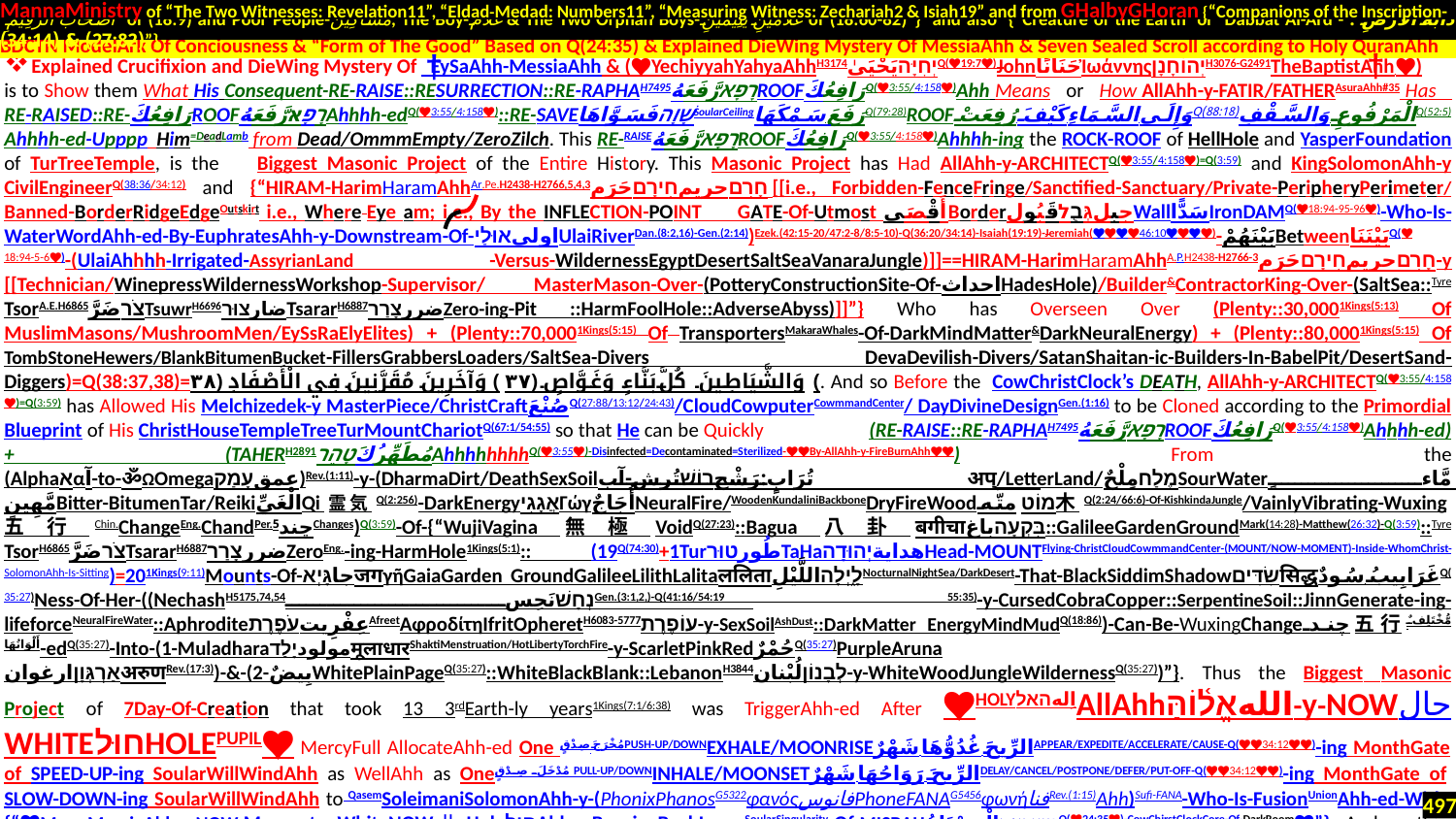

MannaMinistry of “The Two Witnesses: Revelation11”, “Eldad-Medad: Numbers11”, “Measuring Witness: Zechariah2 & Isiah19” and from GHalbyGHoran {“Companions of the Inscription-
 أَصْحَابَ الرَّقِيمِ  of (18:9) and Poor People-مَسَاكِينَ, The Boy-غُلَامُ & The Two Orphan Boys-غُلَامَيْنِ يَتِيمَيْنِ of (18:60-82)”}  and also  {“Creature of the Earth  or  Dabbat Al-Ard - دَابَّةُ الْأَرْضِ : (27:82) & (34:14)”}
.
Explained Crucifixion and DieWing Mystery Of   EySaAhh-MessiaAhh & (♥YechiyyahYahyaAhhH3174יְחִיָּהيَحْيَىٰQ(♥19:7♥)JohnحَنَانًاἸωάννηςיְהוֹחָנָןH3076-G2491TheBaptistAhh ♥)
is to Show them What His Consequent-RE-RAISE::RESURRECTION::RE-RAPHAH7495רָפָאرَّفَعَهُROOFرَافِعُكَQ(♥3:55/4:158♥)Ahh Means   or   How AllAhh-y-FATIR/FATHERAsuraAhh#35 Has    RE-RAISED::RE-رَافِعُكَROOFרָפָאرَّفَعَهُAhhhh-edQ(♥3:55/4:158♥)::RE-SAVEשָׁוָהفَسَوَّاهَاSoularCeilingرَفَعَ سَمْكَهَاQ(79:28)ROOFوَإِلَى السَّمَاءِ كَيْفَ رُفِعَتْQ(88:18)الْمَرْفُوعِ وَالسَّقْفِQ(52:5)Ahhhh-ed-Upppp  Him=DeadLamb from Dead/OmmmEmpty/ZeroZilch. This RE-RAISEרָפָאرَّفَعَهُROOFرَافِعُكَQ(♥3:55/4:158♥)Ahhhh-ing the ROCK-ROOF of HellHole and YasperFoundation of TurTreeTemple, is the    Biggest Masonic Project of the Entire History. This Masonic Project has Had AllAhh-y-ARCHITECTQ(♥3:55/4:158♥)=Q(3:59) and KingSolomonAhh-y CivilEngineerQ(38:36/34:12) and {“HIRAM-HarimHaramAhhAr.Pe.H2438-H2766,5,4,3חָרִםحریمחִירָםحَرَم [[i.e., Forbidden-FenceFringe/Sanctified-Sanctuary/Private-PeripheryPerimeter/Banned-BorderRidgeEdgeOutskirt i.e., Where Eye am; i.e., By the INFLECTION-POINT     GATE-Of-Utmost أَقْصَىBorderجبلגְּבֻלقَبُولWallسَدًّاIronDAMQ(♥18:94-95-96♥)-Who-Is-WaterWordAhh-ed-By-EuphratesAhh-y-Downstream-Of-اولیאוּלַיUlaiRiverDan.(8:2,16)-Gen.(2:14))Ezek.(42:15-20/47:2-8/8:5-10)-Q(36:20/34:14)-Isaiah(19:19)-Jeremiah(♥♥♥♥46:10♥♥♥♥)-بَيْنَهُمْBetweenبَيْنَنَاQ(♥18:94-5-6♥)-(UlaiAhhhh-Irrigated-AssyrianLand -Versus-WildernessEgyptDesertSaltSeaVanaraJungle)]]==HIRAM-HarimHaramAhhA.P.H2438-H2766-3חָרִםحریمחִירָםحَرَم-y [[Technician/WinepressWildernessWorkshop-Supervisor/ MasterMason-Over-(PotteryConstructionSite-Of-احداثHadesHole)/Builder&ContractorKing-Over-(SaltSea::TyreTsorA.E.H6865צֹרضَرَّTsuwrH6696ضارצוּרTsararH6887ضررצָרַרZero-ing-Pit ::HarmFoolHole::AdverseAbyss)]]”} Who has Overseen Over (Plenty::30,0001Kings(5:13) Of MuslimMasons/MushroomMen/EySsRaElyElites) + (Plenty::70,0001Kings(5:15) Of TransportersMakaraWhales-Of-DarkMindMatter&DarkNeuralEnergy) + (Plenty::80,0001Kings(5:15) Of TombStoneHewers/BlankBitumenBucket-FillersGrabbersLoaders/SaltSea-Divers DevaDevilish-Divers/SatanShaitan-ic-Builders-In-BabelPit/DesertSand-Diggers)=Q(38:37,38)=وَالشَّيَاطِينَ كُلَّ بَنَّاءٍ وَغَوَّاصٍ ﴿٣٧﴾ وَآخَرِينَ مُقَرَّنِينَ فِي الْأَصْفَادِ ﴿٣٨﴾. And so Before the  CowChristClock’s DEATH, AllAhh-y-ARCHITECTQ(♥3:55/4:158♥)=Q(3:59) has Allowed His Melchizedek-y MasterPiece/ChristCraftصُنْعَQ(27:88/13:12/24:43)/CloudCowputerCowmmandCenter/ DayDivineDesignGen.(1:16) to be Cloned according to the Primordial Blueprint of His ChristHouseTempleTreeTurMountChariotQ(67:1/54:55) so that He can be Quickly                      (RE-RAISE::RE-RAPHAH7495רָפָאرَّفَعَهُROOFرَافِعُكَQ(♥3:55/4:158♥)Ahhhh-ed) + (TAHERH2891مُطَهِّرُكَטָהֵרAhhhhhhhhQ(♥3:55♥)-Disinfected=Decontaminated=Sterilized-♥♥By-AllAhh-y-FireBurnAhh♥♥) From the (Alphaאαآ-to-ॐΩOmegaعمقעָמַק)Rev.(1:11)-y-(DharmaDirt/DeathSexSoilتُرَابٍ:رَشْحרוֹשׁتُرش-آبअप्/LetterLand/מֶלַחمِلْحٌSourWaterمَّاءٍ مَّهِينٍBitter-BitumenTar/ReikiالْغَيِّQi霊気Q(2:256)-DarkEnergyאֲגָגִיΓώγأُجَاجٌNeuralFire/WoodenKundaliniBackboneDryFireWoodמוֹטمتّه木Q(2:24/66:6)-Of-KishkindaJungle/VainlyVibrating-Wuxing五行Chin.ChangeEng.ChandPer.چند5Changes)Q(3:59)-Of-{“WujiVagina無極VoidQ(27:23)::Bagua八卦बगीचाבִּקְעָהباغ::GalileeGardenGroundMark(14:28)-Matthew(26:32)-Q(3:59)::TyreTsorH6865צֹרضَرَّTsararH6887ضررצָרַרZeroEng.-ing-HarmHole1Kings(5:1):: (19Q(74:30)+1TurطُورטוּרTaHaهدایةיְהוּדָהHead-MOUNTFlying-ChristCloudCowmmandCenter-(MOUNT/NOW-MOMENT)-Inside-WhomChrist-SolomonAhh-Is-Sitting)=201Kings(9:11)Mounts-Of-جاגָּיְאजगγῆGaiaGarden GroundGalileeLilithLalitaललिताלָ֑יְלָהاللَّيْلِNocturnalNightSea/DarkDesert-That-BlackSiddimShadowשִׂדִּיםसिद्धغَرَابِيبُ سُودٌQ(35:27)Ness-Of-Her-((NechashH5175,74,54נְחָשׁنَحِسGen.(3:1,2,)-Q(41:16/54:19 55:35)-y-CursedCobraCopper::SerpentineSoil::JinnGenerate-ing-lifeforceNeuralFireWater::AphroditeعِفْرِيتעֹפֶרֶתAfreetΑφροδίτηIfritOpheretH6083-5777עוֹפֶרֶת-y-SexSoilAshDust::DarkMatter EnergyMindMudQ(18:86))-Can-Be-WuxingChangeچند五行مُّخْتَلِفٌ أَلْوَانُهَا-edQ(35:27)-Into-(1-MuladharaمولودיָלַדमूलाधारShaktiMenstruation/HotLibertyTorchFire-y-ScarletPinkRedحُمْرٌQ(35:27)PurpleAruna
אַרְגְּוָןارغوانअरुणRev.(17:3))-&-(2-بِيضٌWhitePlainPageQ(35:27)::WhiteBlackBlank::LebanonH3844לְבָנוֹןلُبْنان-y-WhiteWoodJungleWildernessQ(35:27))”}. Thus the Biggest Masonic Project of 7Day-Of-Creation that took 13 3rdEarth-ly years1Kings(7:1/6:38) was TriggerAhh-ed After ♥HOLYاِلهהאלAllAhhاللهאֱל֫וֹהַּ-y-NOWحالWHITEחוּלHOLEPUPIL♥ MercyFull AllocateAhh-ed One مُخْرَجَ صِدْقٍPUSH-UP/DOWNEXHALE/MOONRISEالرِّيحَ غُدُوُّهَا شَهْرٌAPPEAR/EXPEDITE/ACCELERATE/CAUSE-Q(♥♥34:12♥♥)-ing MonthGate of SPEED-UP-ing SoularWillWindAhh as WellAhh as Oneمُدْخَلَ صِدْقٍ PULL-UP/DOWNINHALE/MOONSETالرِّيحَ رَوَاحُهَا شَهْرٌDELAY/CANCEL/POSTPONE/DEFER/PUT-OFF-Q(♥♥34:12♥♥)-ing MonthGate of SLOW-DOWN-ing SoularWillWindAhh to QasemSoleimaniSolomonAhh-y-(PhonixPhanosG5322φανόςفانوسPhoneFANAG5456φωνήفناRev.(1:15)Ahh)Sufi-FANA-Who-Is-FusionUnionAhh-ed-With-{“♥MoonMessiaAhh-y-NOW-Moment ::WhiteNOWحالHoleחוּלAhh-y-BurningBushLampSoularSingularity-Of-MISBAHמּ֤יצָבָאחالْمِصْبَاحُQ(♥24:35♥)-CowChirstClockCore-Of-DarkRoom♥”}. And so this Divination Project was ProceedAhh-ed with One RuachRockFull-WillWindAhh::EXHALEAhh-ing-MOONRISEالرِّيحَ غُدُوُّهَا شَهْرٌQ(♥♥34:12♥♥) that According to AllAhh’s ComposedMusicSheets/Blueprint has been BlownWrittenAhh with FirmamentalFlute/CallCall-ing-LaserPenNey into/upon {“WhitePlainPageFieldJungleWilderness-Of-LebanonH3844לְבָנוֹןلُبْنان1Kings(5:6,9,14)-Of-WoodsBackbones=
BDCTN ModelArk Of Conciousness & “Form of The Good” Based on Q(24:35) & Explained DieWing Mystery Of MessiaAhh & Seven Sealed Scroll according to Holy QuranAhh
†
†

497